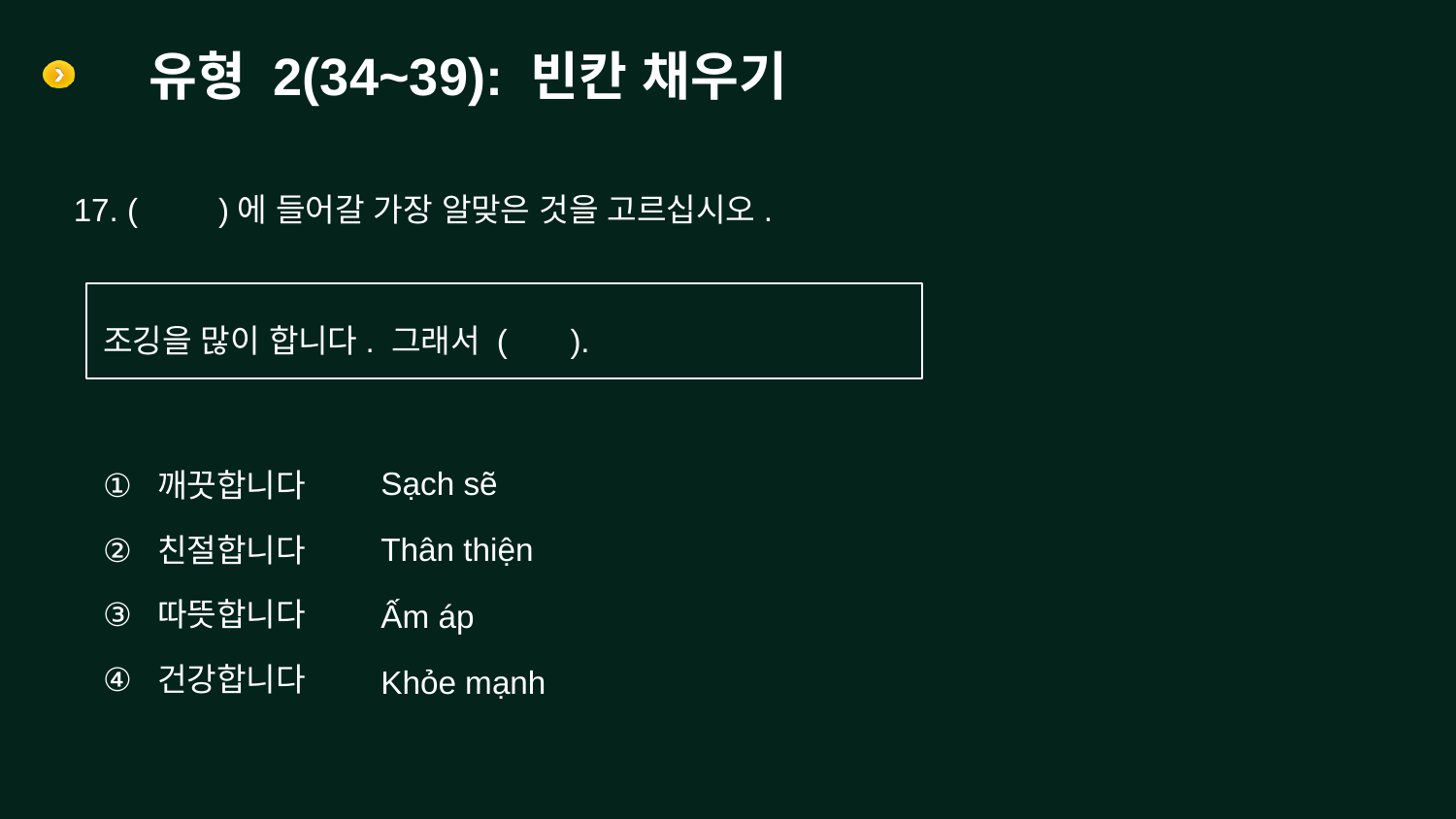

# 유형 2(34~39): 빈칸 채우기
17. (         )에 들어갈 가장 알맞은 것을 고르십시오.
조깅을 많이 합니다. 그래서 (       ).
깨끗합니다
친절합니다
따뜻합니다
건강합니다
Sạch sẽ
Thân thiện
Ấm áp
Khỏe mạnh